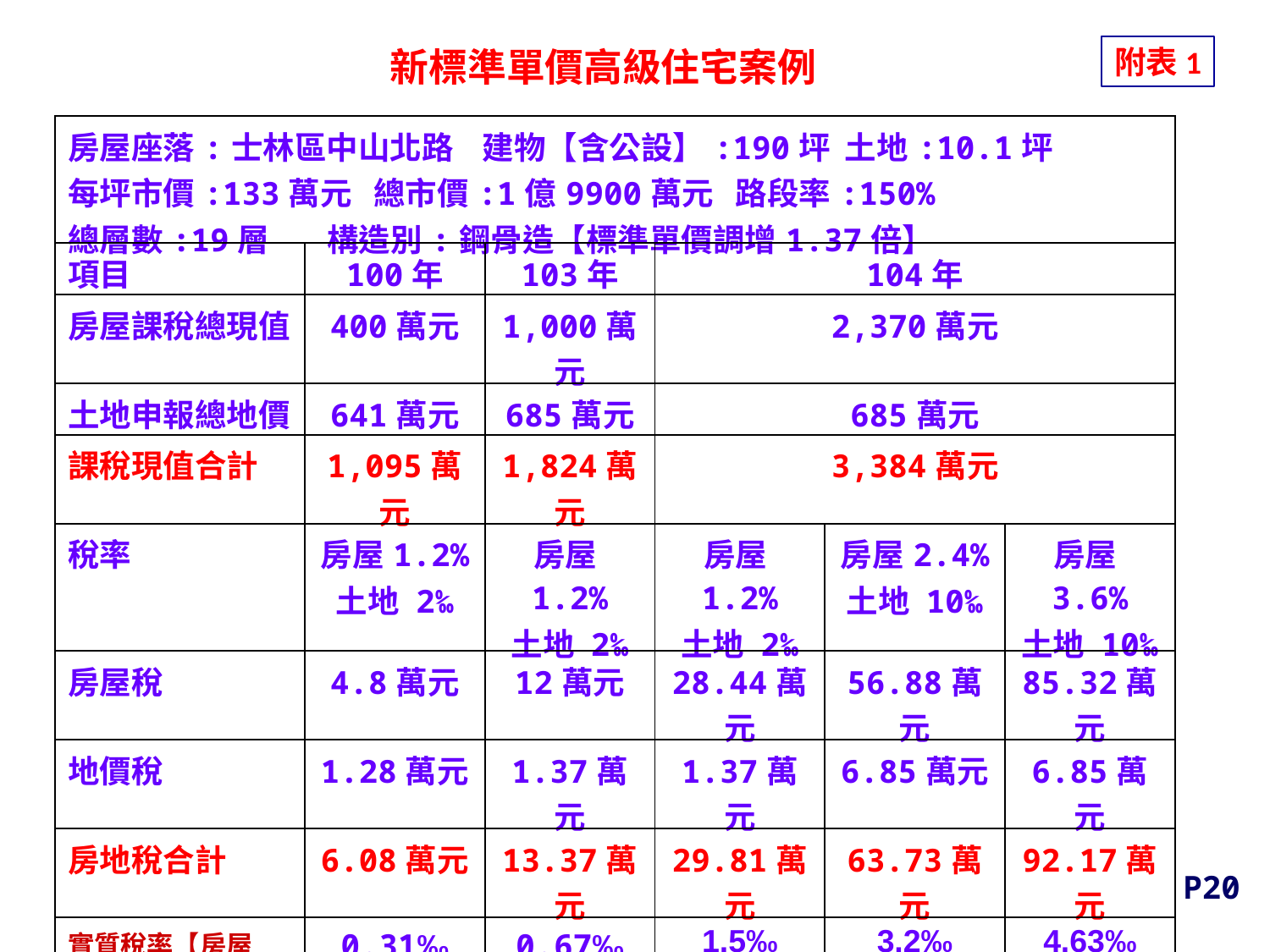

新標準單價高級住宅案例
附表1
| 房屋座落:士林區中山北路 建物【含公設】:190坪 土地:10.1坪 每坪市價:133萬元 總市價:1億9900萬元 路段率:150% 總層數:19層 構造別:鋼骨造【標準單價調增1.37倍】 |  |  |  |  |  |
| --- | --- | --- | --- | --- | --- |
| 項目 | 100年 | 103年 | 104年 |  |  |
| 房屋課稅總現值 | 400萬元 | 1,000萬元 | 2,370萬元 |  |  |
| 土地申報總地價 | 641萬元 | 685萬元 | 685萬元 |  |  |
| 課稅現值合計 | 1,095萬元 | 1,824萬元 | 3,384萬元 |  |  |
| 稅率 | 房屋1.2% 土地 2‰ | 房屋1.2% 土地 2‰ | 房屋1.2% 土地 2‰ | 房屋2.4% 土地 10‰ | 房屋3.6% 土地 10‰ |
| 房屋稅 | 4.8萬元 | 12萬元 | 28.44萬元 | 56.88萬元 | 85.32萬元 |
| 地價稅 | 1.28萬元 | 1.37萬元 | 1.37萬元 | 6.85萬元 | 6.85萬元 |
| 房地稅合計 | 6.08萬元 | 13.37萬元 | 29.81萬元 | 63.73萬元 | 92.17萬元 |
| 實質稅率【房屋+土地】 | 0.31‰ | 0.67‰ | 1.5‰ | 3.2‰ | 4.63‰ |
| 名目稅率【房屋+土地】 | 5.55‰ | 7.33‰ | 8.81‰ | 18.83‰ | 27.24‰ |
| 名目稅率/實質稅率 | 17.9倍 | 10.94倍 | 5.87倍 | 5.88倍 | 5.88倍 |
P20